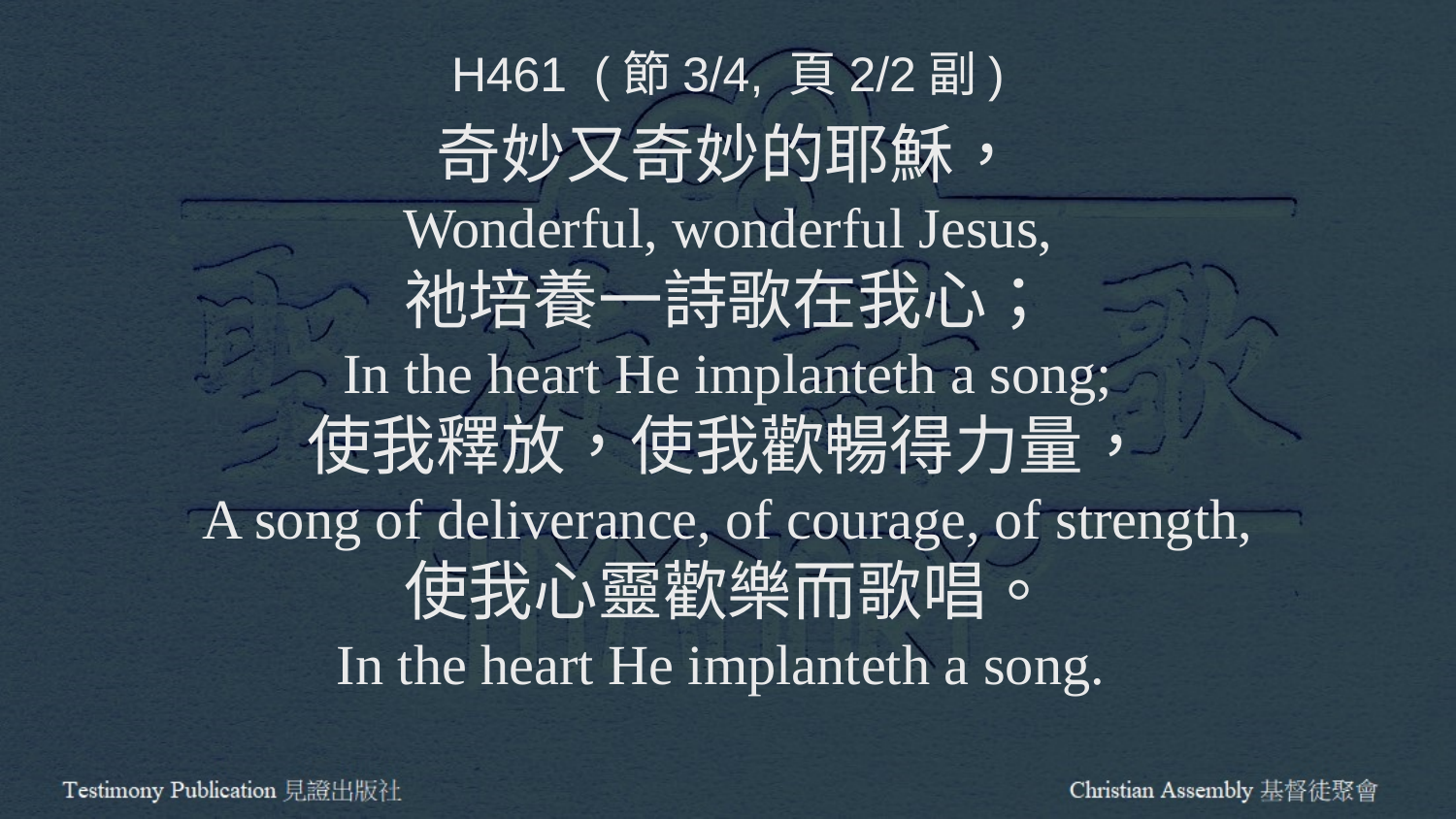

H461  (節3/4, 頁2/2副)
奇妙又奇妙的耶穌，
Wonderful, wonderful Jesus,
祂培養一詩歌在我心；
In the heart He implanteth a song;
使我釋放，使我歡暢得力量，
A song of deliverance, of courage, of strength,
使我心靈歡樂而歌唱。
In the heart He implanteth a song.